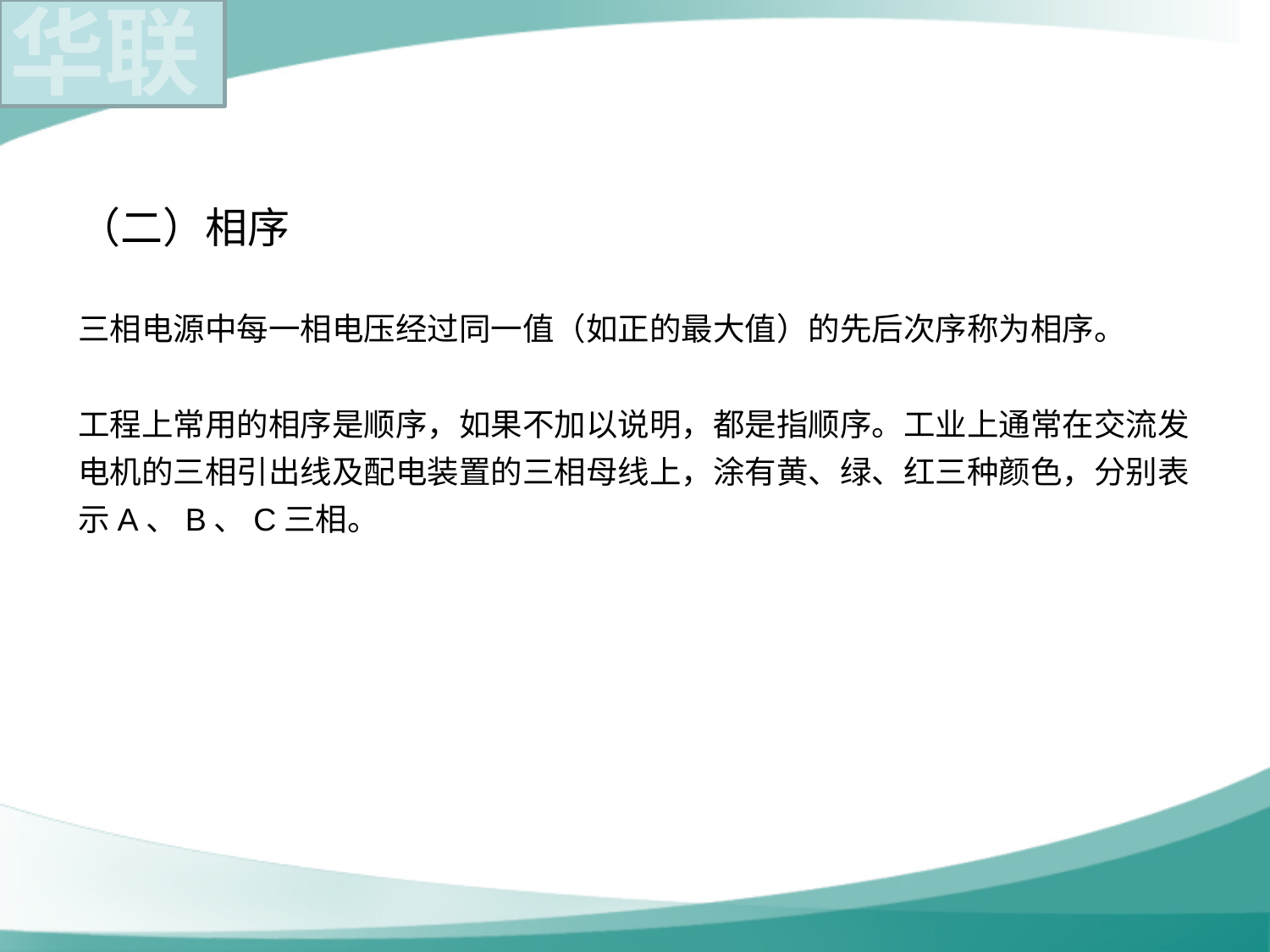

（二）相序
三相电源中每一相电压经过同一值（如正的最大值）的先后次序称为相序。

工程上常用的相序是顺序，如果不加以说明，都是指顺序。工业上通常在交流发电机的三相引出线及配电装置的三相母线上，涂有黄、绿、红三种颜色，分别表示A、B、C三相。